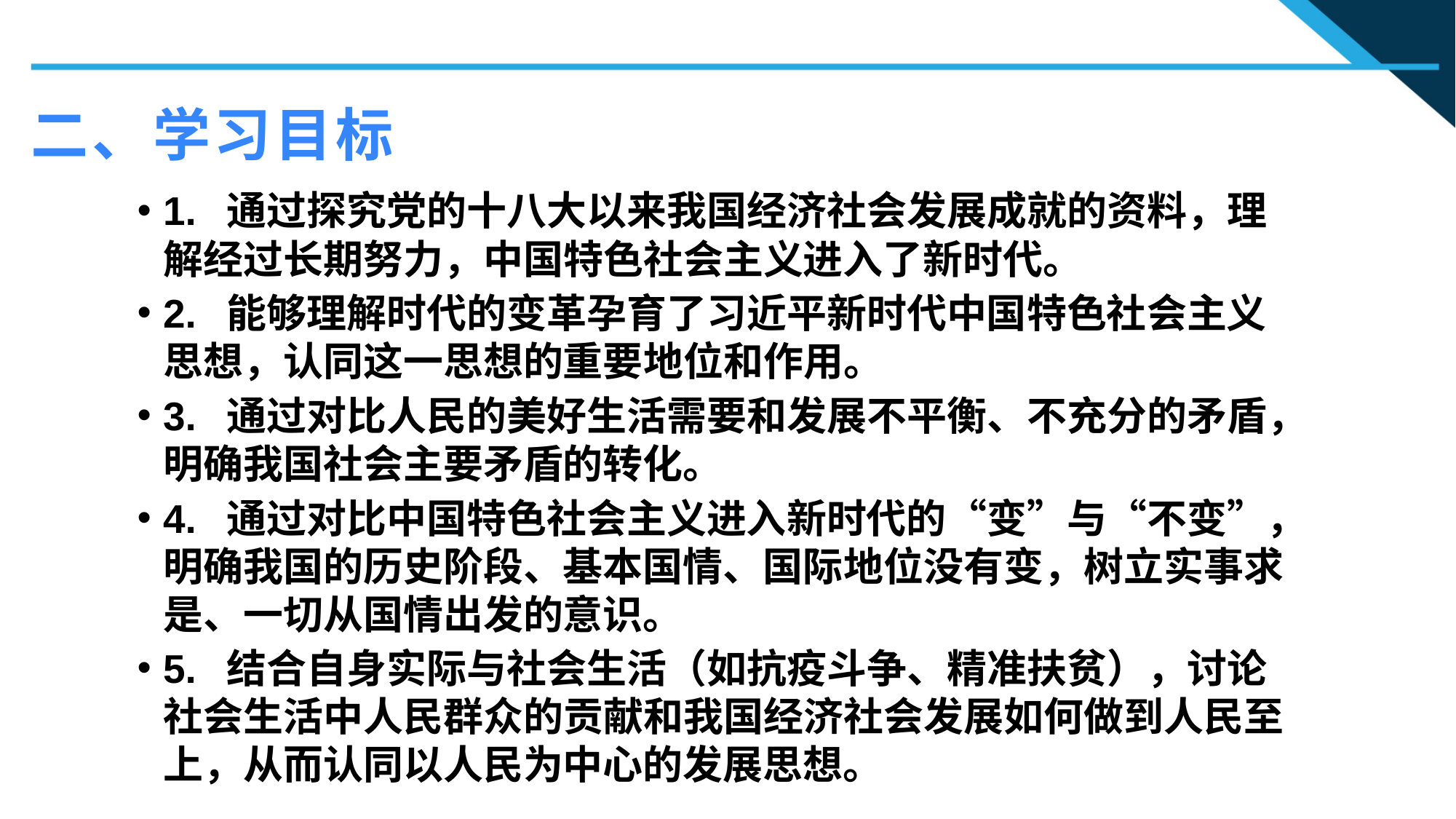

二、学习目标
1.  通过探究党的十八大以来我国经济社会发展成就的资料，理解经过长期努力，中国特色社会主义进入了新时代。
2.  能够理解时代的变革孕育了习近平新时代中国特色社会主义思想，认同这一思想的重要地位和作用。
3.  通过对比人民的美好生活需要和发展不平衡、不充分的矛盾，明确我国社会主要矛盾的转化。
4.  通过对比中国特色社会主义进入新时代的“变”与“不变”，明确我国的历史阶段、基本国情、国际地位没有变，树立实事求是、一切从国情出发的意识。
5.  结合自身实际与社会生活（如抗疫斗争、精准扶贫），讨论社会生活中人民群众的贡献和我国经济社会发展如何做到人民至上，从而认同以人民为中心的发展思想。